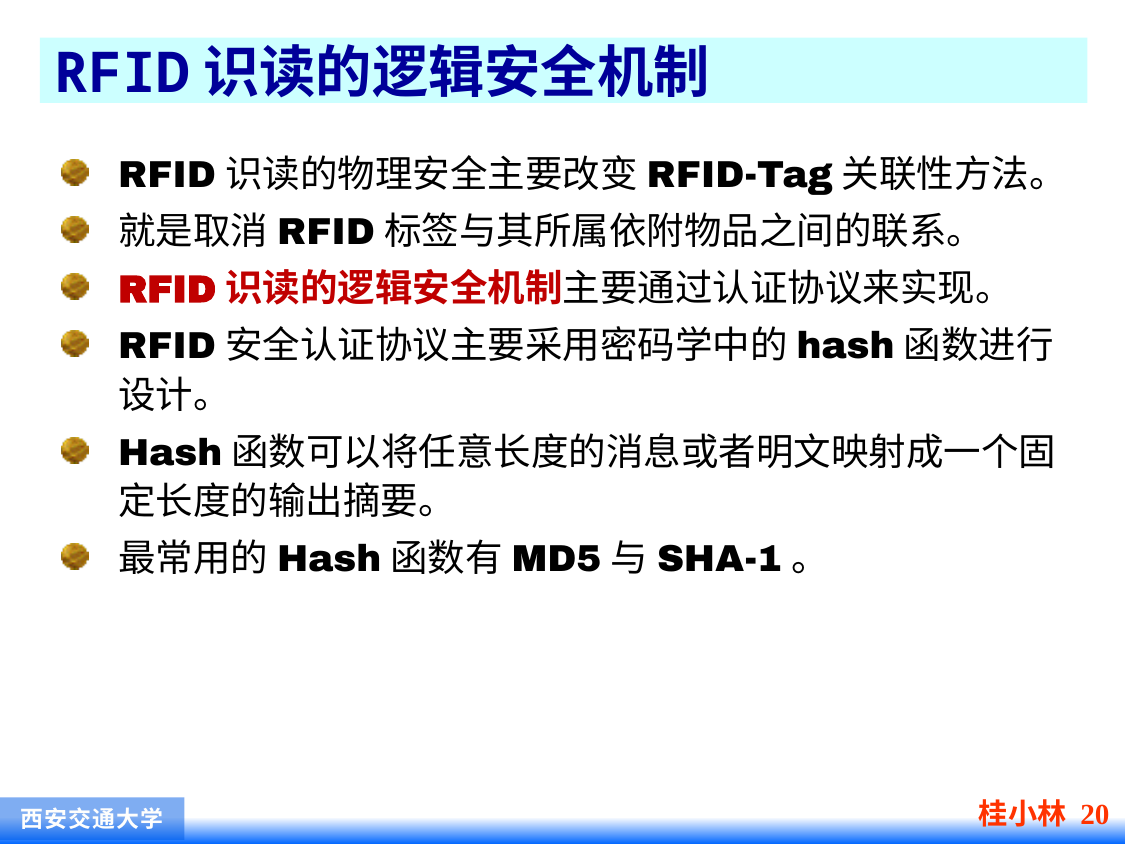

# RFID识读的逻辑安全机制
RFID识读的物理安全主要改变RFID-Tag关联性方法。
就是取消RFID标签与其所属依附物品之间的联系。
RFID识读的逻辑安全机制主要通过认证协议来实现。
RFID安全认证协议主要采用密码学中的hash函数进行设计。
Hash函数可以将任意长度的消息或者明文映射成一个固定长度的输出摘要。
最常用的Hash函数有MD5与SHA-1。
桂小林 20